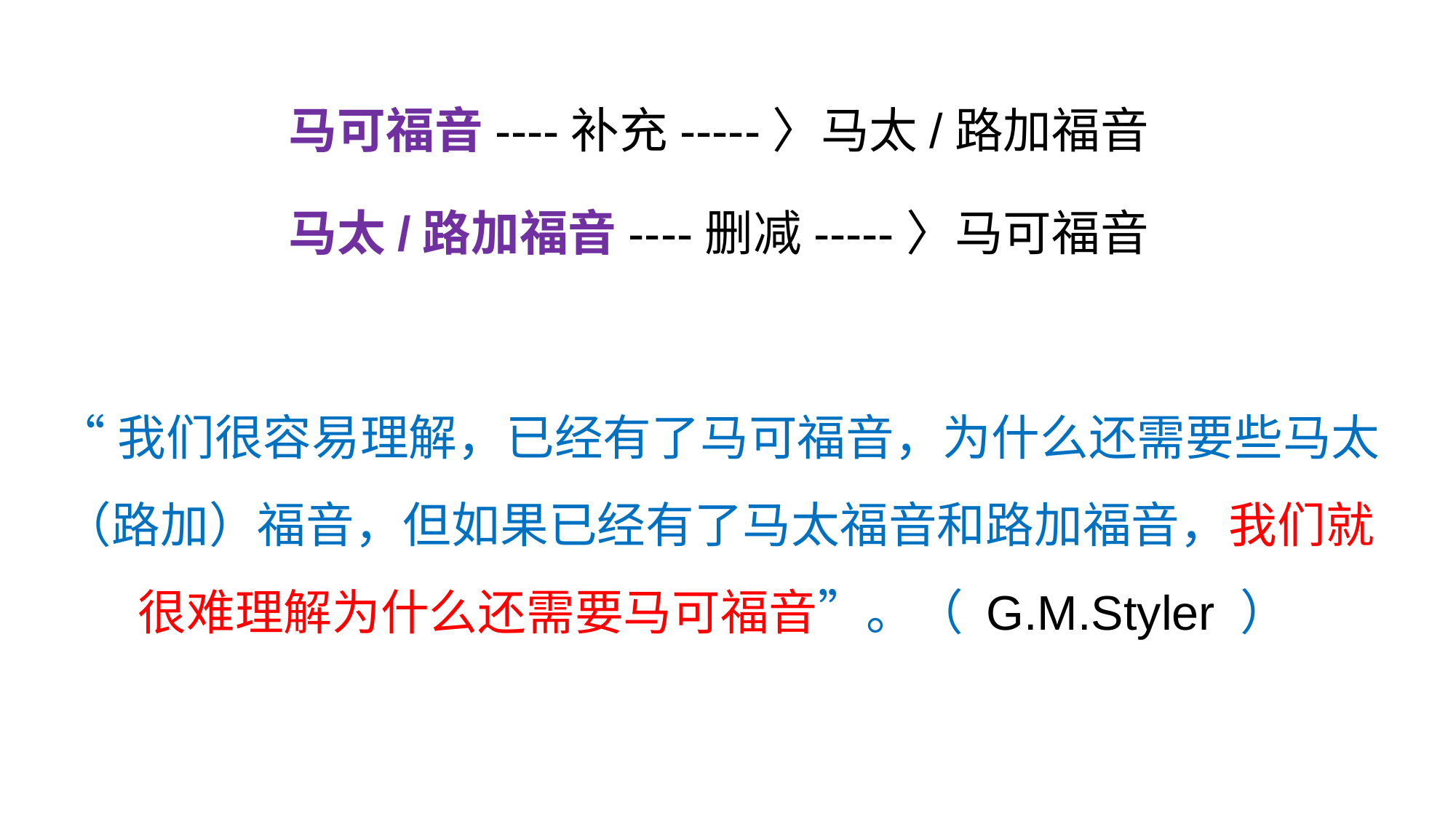

#
马可福音----补充-----〉马太/路加福音
马太/路加福音----删减-----〉马可福音

“我们很容易理解，已经有了马可福音，为什么还需要些马太（路加）福音，但如果已经有了马太福音和路加福音，我们就很难理解为什么还需要马可福音”。（ G.M.Styler ）